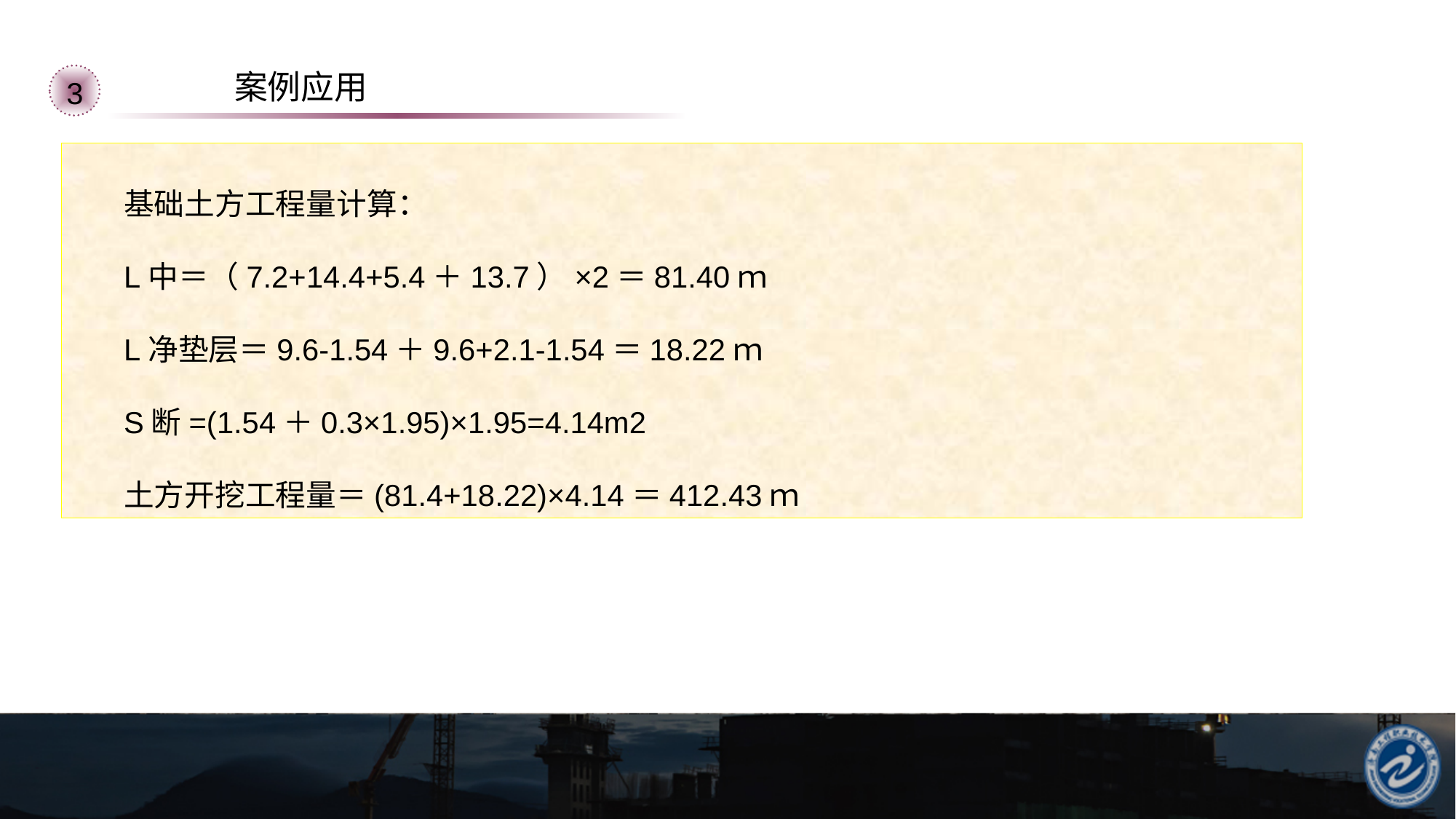

案例应用

3

基础土方工程量计算：
L中＝（7.2+14.4+5.4＋13.7）×2＝81.40ｍ
L净垫层＝9.6-1.54＋9.6+2.1-1.54＝18.22ｍ
S断=(1.54＋0.3×1.95)×1.95=4.14m2
土方开挖工程量＝(81.4+18.22)×4.14＝412.43ｍ